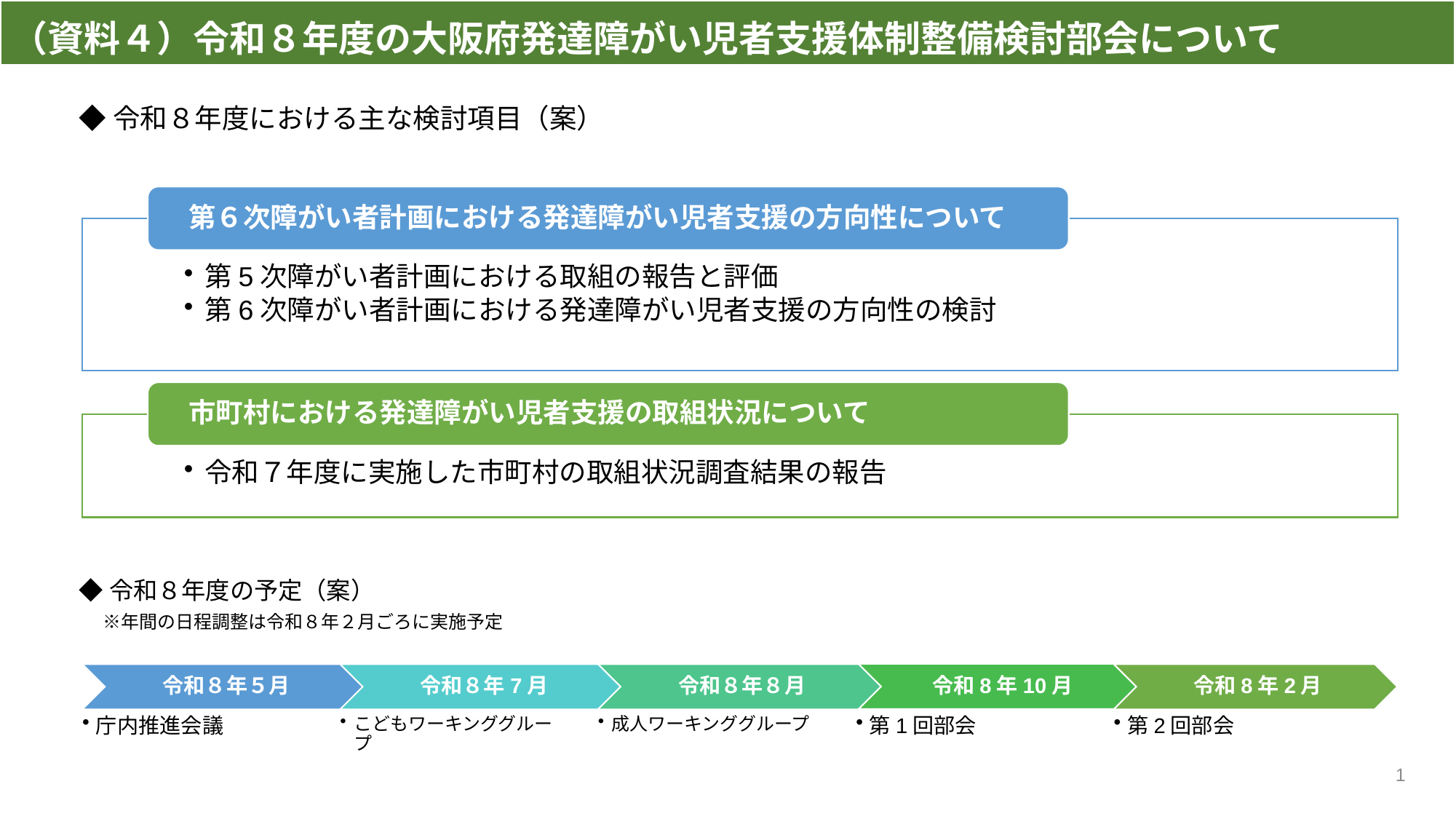

（資料４）令和８年度の大阪府発達障がい児者支援体制整備検討部会について
◆令和８年度における主な検討項目（案）
第5次障がい者計画における取組の報告と評価
第6次障がい者計画における発達障がい児者支援の方向性の検討
第６次障がい者計画における発達障がい児者支援の方向性について
令和７年度に実施した市町村の取組状況調査結果の報告
市町村における発達障がい児者支援の取組状況について
◆令和８年度の予定（案）
　※年間の日程調整は令和８年２月ごろに実施予定
令和８年５月
庁内推進会議
令和８年7月
こどもワーキンググループ
令和８年８月
成人ワーキンググループ
令和8年10月
第1回部会
令和8年2月
第2回部会
1